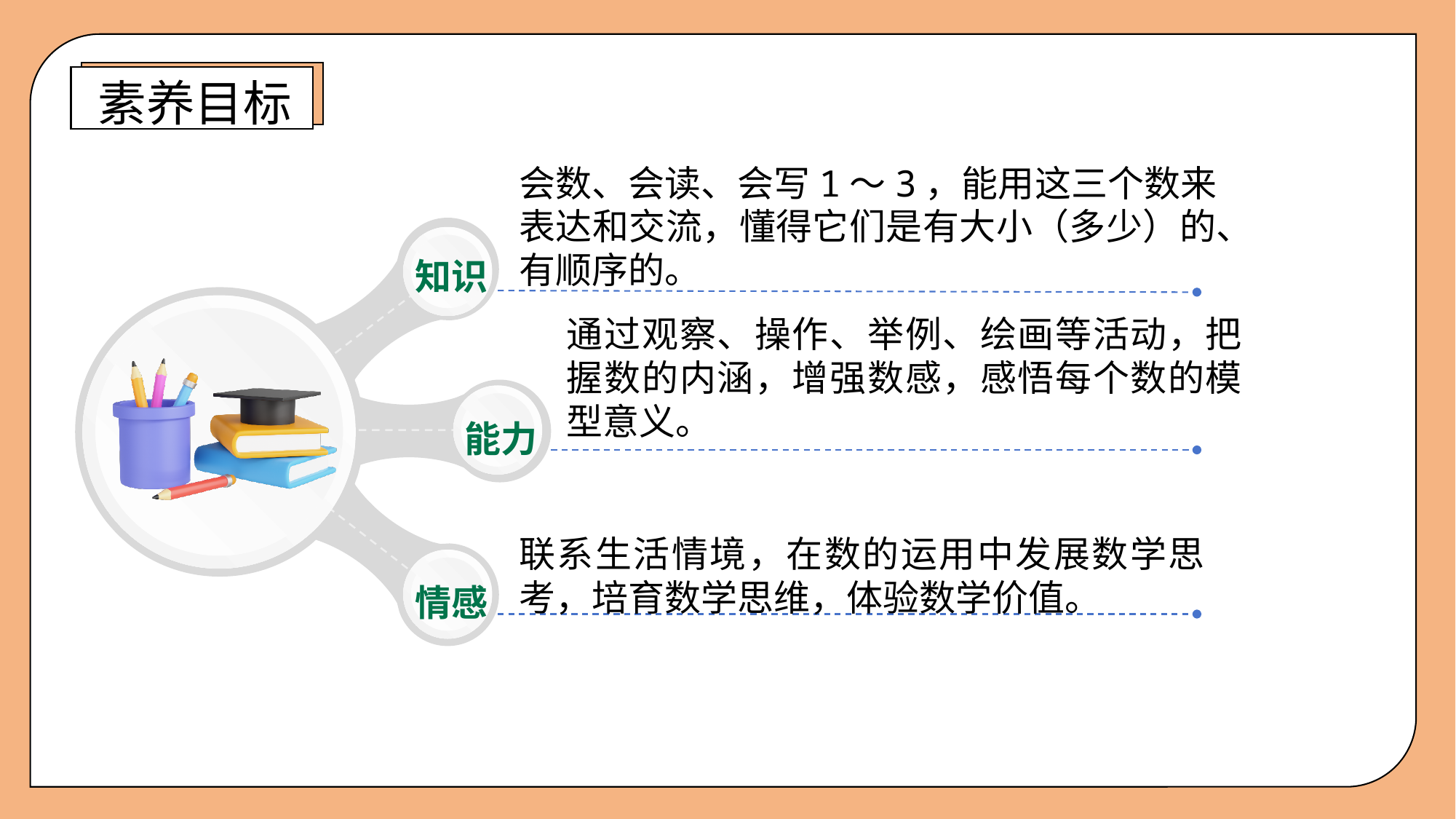

会数、会读、会写1～3，能用这三个数来表达和交流，懂得它们是有大小（多少）的、有顺序的。

通过观察、操作、举例、绘画等活动，把握数的内涵，增强数感，感悟每个数的模型意义。
联系生活情境，在数的运用中发展数学思考，培育数学思维，体验数学价值。